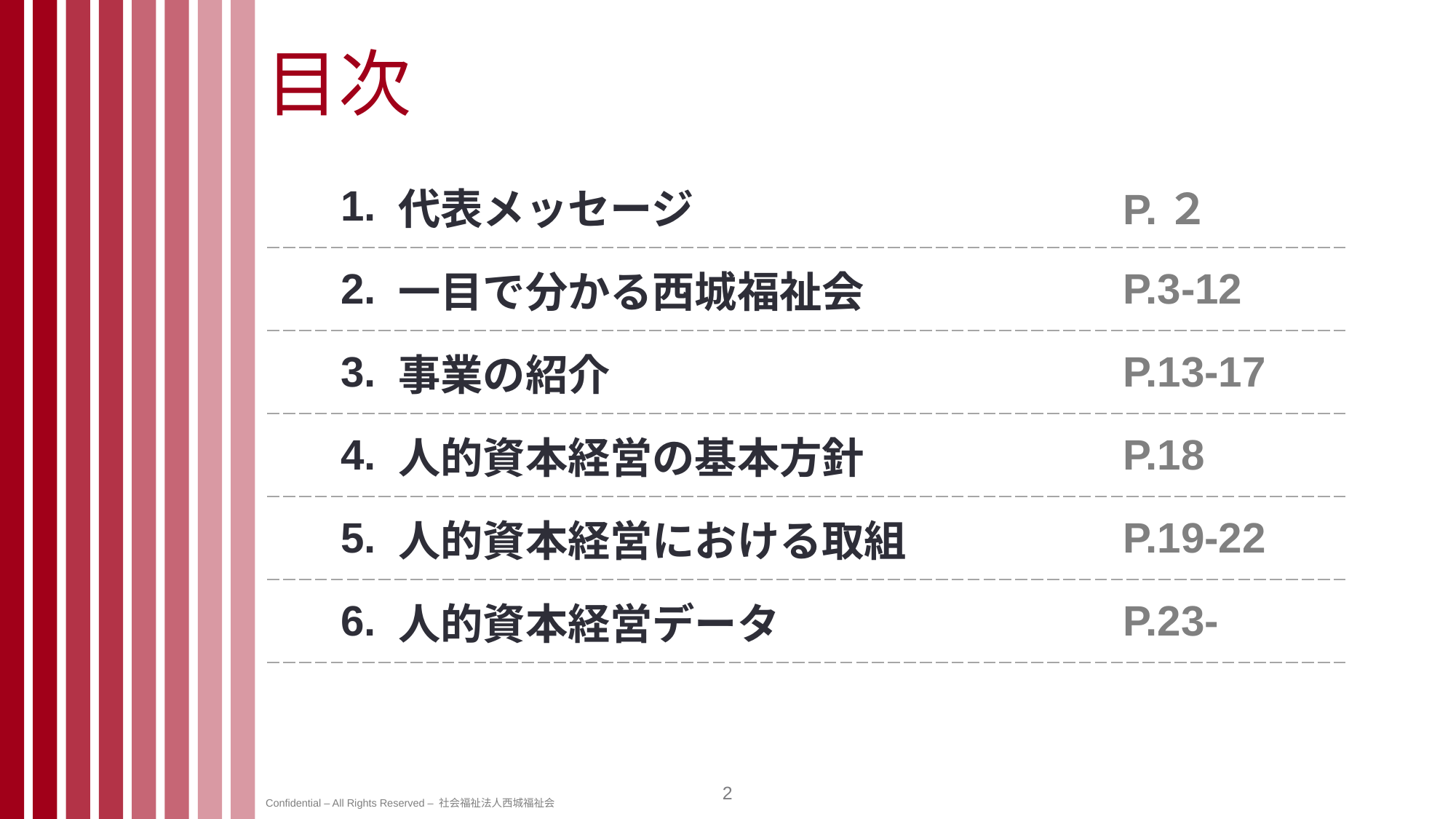

目次
| 1. | 代表メッセージ | P.２ |
| --- | --- | --- |
| 2. | 一目で分かる西城福祉会 | P.3-12 |
| 3. | 事業の紹介 | P.13-17 |
| 4. | 人的資本経営の基本方針 | P.18 |
| 5. | 人的資本経営における取組 | P.19-22 |
| 6. | 人的資本経営データ | P.23- |
2
スライドマスター上で
法人名を設定しました